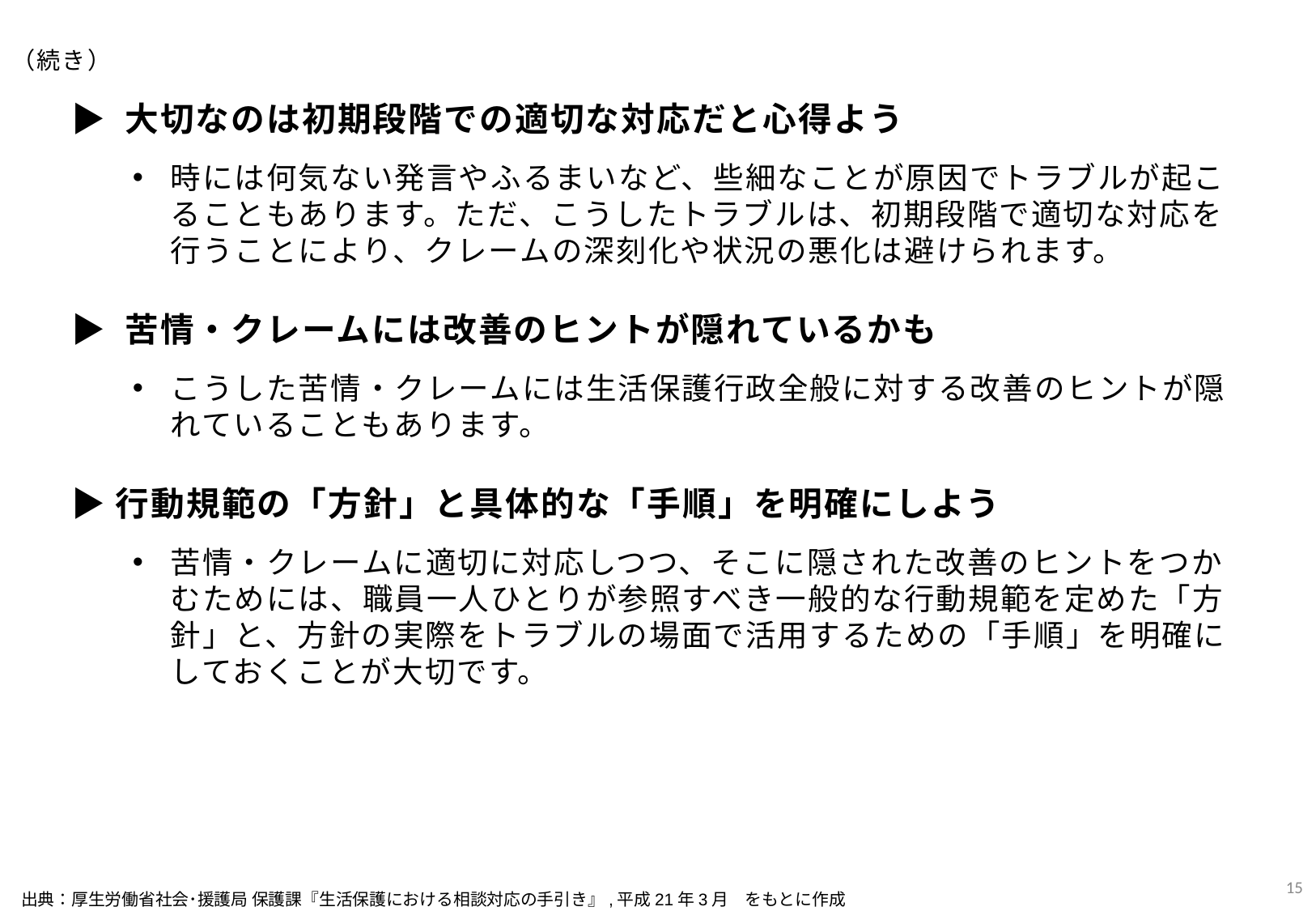

（続き）
▶ 大切なのは初期段階での適切な対応だと心得よう
時には何気ない発言やふるまいなど、些細なことが原因でトラブルが起こることもあります。ただ、こうしたトラブルは、初期段階で適切な対応を行うことにより、クレームの深刻化や状況の悪化は避けられます。
▶ 苦情・クレームには改善のヒントが隠れているかも
こうした苦情・クレームには生活保護行政全般に対する改善のヒントが隠れていることもあります。
▶行動規範の「方針」と具体的な「手順」を明確にしよう
苦情・クレームに適切に対応しつつ、そこに隠された改善のヒントをつかむためには、職員一人ひとりが参照すべき一般的な行動規範を定めた「方針」と、方針の実際をトラブルの場面で活用するための「手順」を明確にしておくことが大切です。
15
出典：厚生労働省社会･援護局 保護課『生活保護における相談対応の手引き』,平成21年3月　をもとに作成